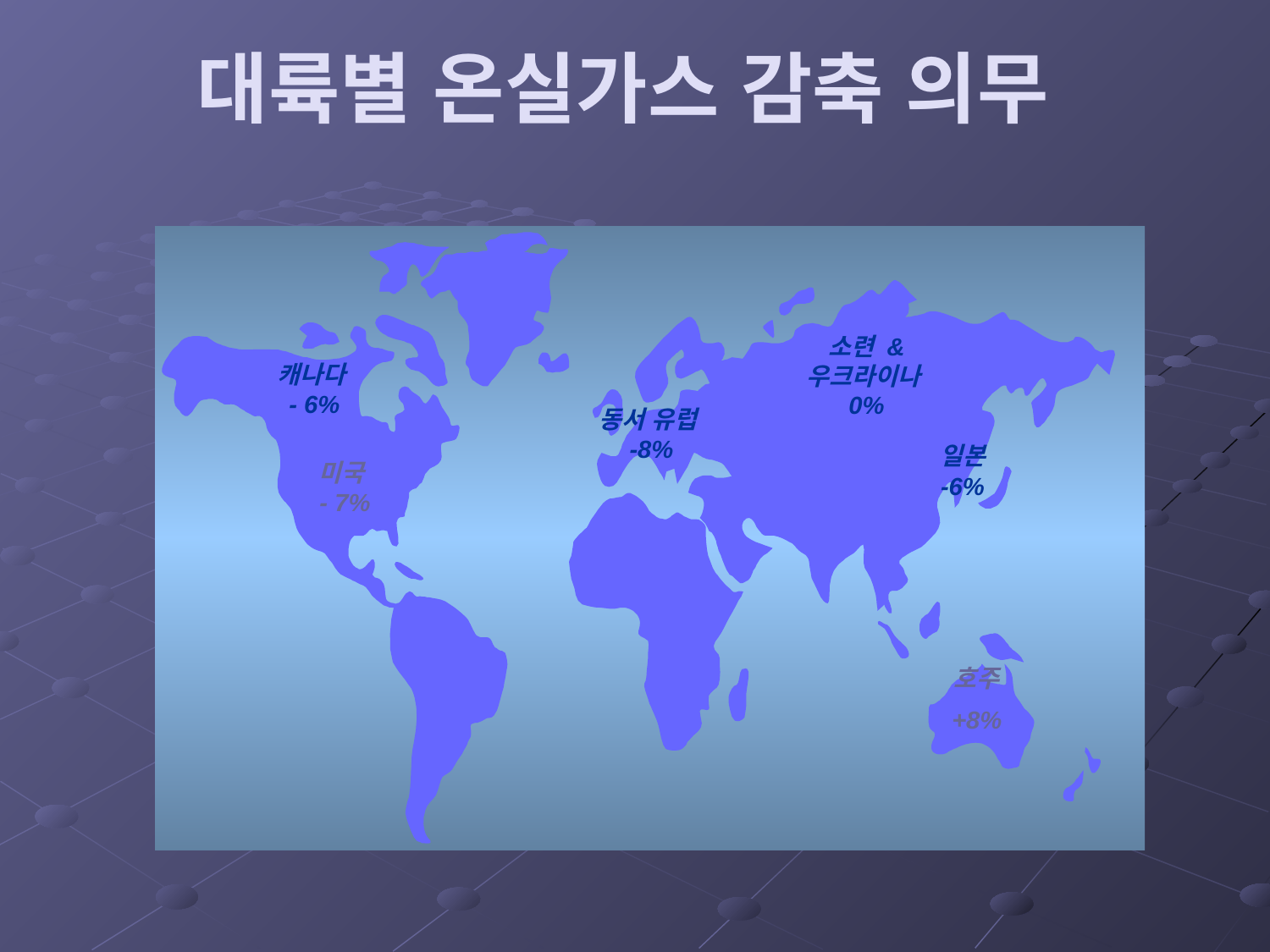

대륙별 온실가스 감축 의무

소련 & 우크라이나
0%

캐나다
- 6%

동서 유럽
 -8%
일본
-6%

미국
 - 7%

호주
+8%